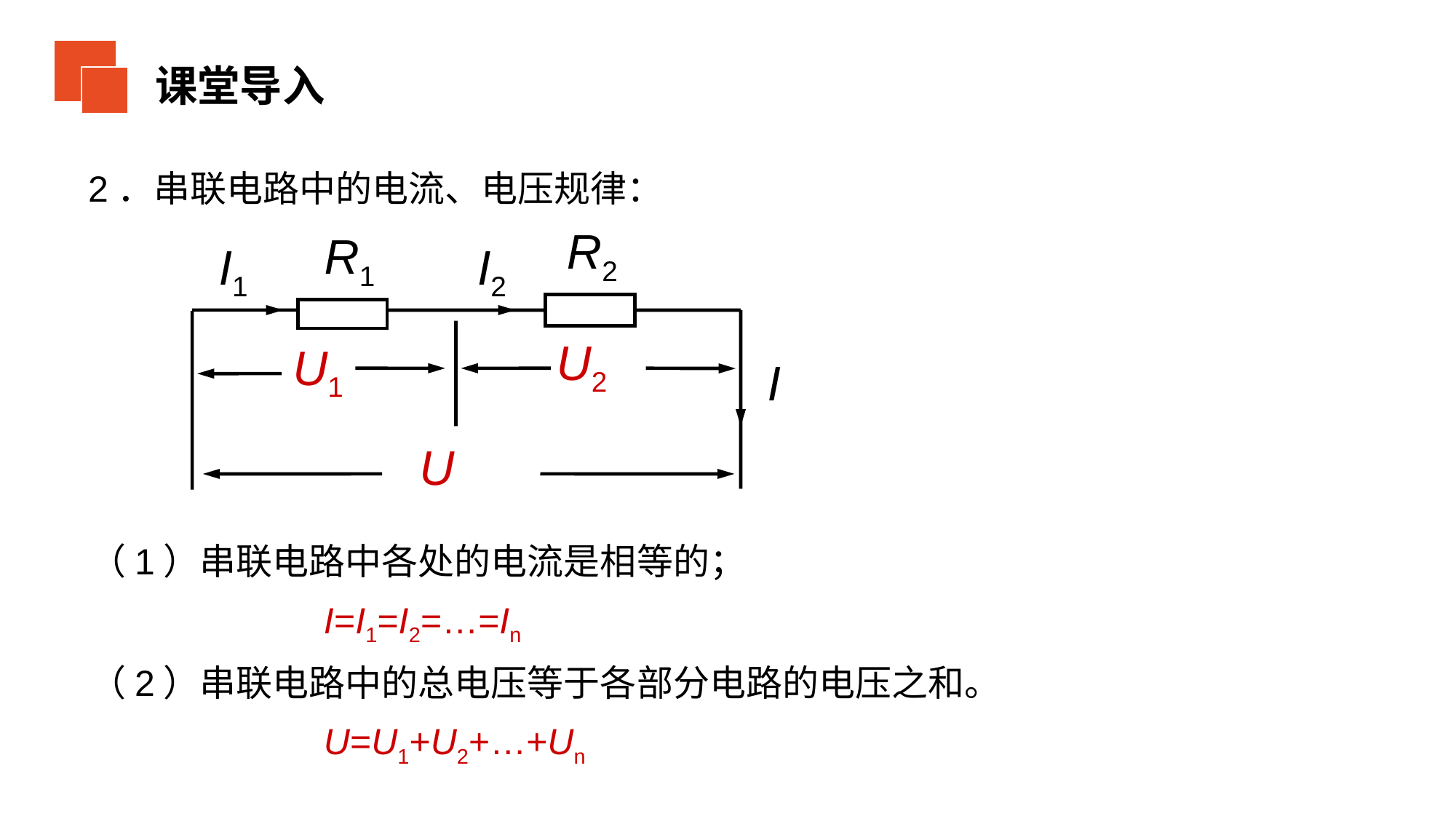

课堂导入
2．串联电路中的电流、电压规律：
R2
R1
I1
I2

U2
U1
I

U

（1）串联电路中各处的电流是相等的；
                       I=I1=I2=…=In
（2）串联电路中的总电压等于各部分电路的电压之和。
                       U=U1+U2+…+Un